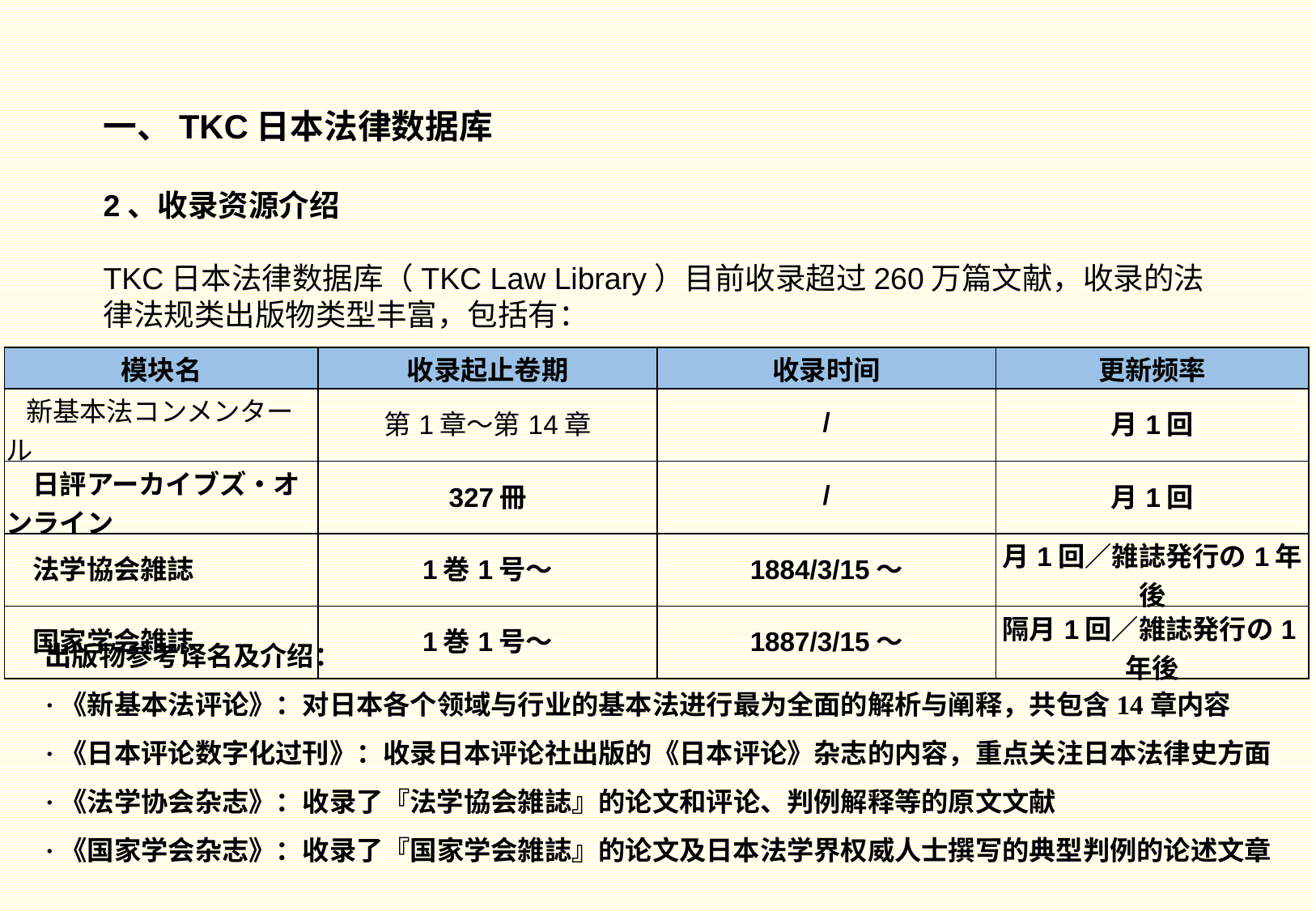

一、TKC日本法律数据库

2、收录资源介绍

TKC日本法律数据库（TKC Law Library）目前收录超过260万篇文献，收录的法律法规类出版物类型丰富，包括有：

| 模块名 | 收录起止卷期 | 收录时间 | 更新频率 |
| --- | --- | --- | --- |
| 新基本法コンメンタール | 第1章～第14章 | / | 月1回 |
| 日評アーカイブズ・オンライン | 327冊 | / | 月1回 |
| 法学協会雑誌 | 1巻1号～ | 1884/3/15～ | 月1回／雑誌発行の1年後 |
| 国家学会雑誌 | 1巻1号～ | 1887/3/15～ | 隔月1回／雑誌発行の1年後 |
出版物参考译名及介绍：
·《新基本法评论》：对日本各个领域与行业的基本法进行最为全面的解析与阐释，共包含14章内容
·《日本评论数字化过刊》：收录日本评论社出版的《日本评论》杂志的内容，重点关注日本法律史方面
·《法学协会杂志》：收录了『法学協会雑誌』的论文和评论、判例解释等的原文文献
·《国家学会杂志》：收录了『国家学会雑誌』的论文及日本法学界权威人士撰写的典型判例的论述文章